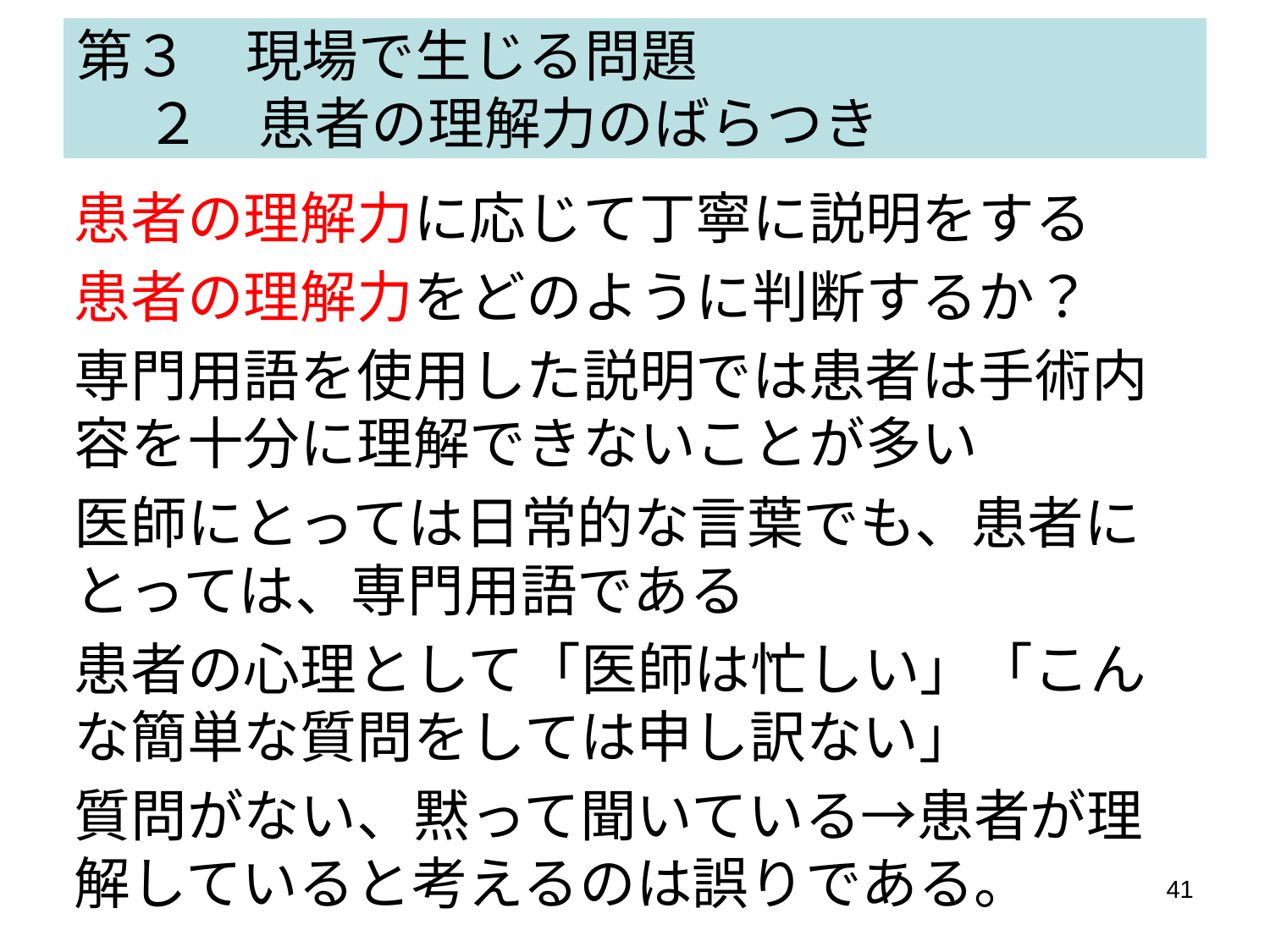

# 第３　現場で生じる問題 　 ２　患者の理解力のばらつき
患者の理解力に応じて丁寧に説明をする
患者の理解力をどのように判断するか？
専門用語を使用した説明では患者は手術内容を十分に理解できないことが多い
医師にとっては日常的な言葉でも、患者にとっては、専門用語である
患者の心理として「医師は忙しい」「こんな簡単な質問をしては申し訳ない」
質問がない、黙って聞いている→患者が理解していると考えるのは誤りである。

41